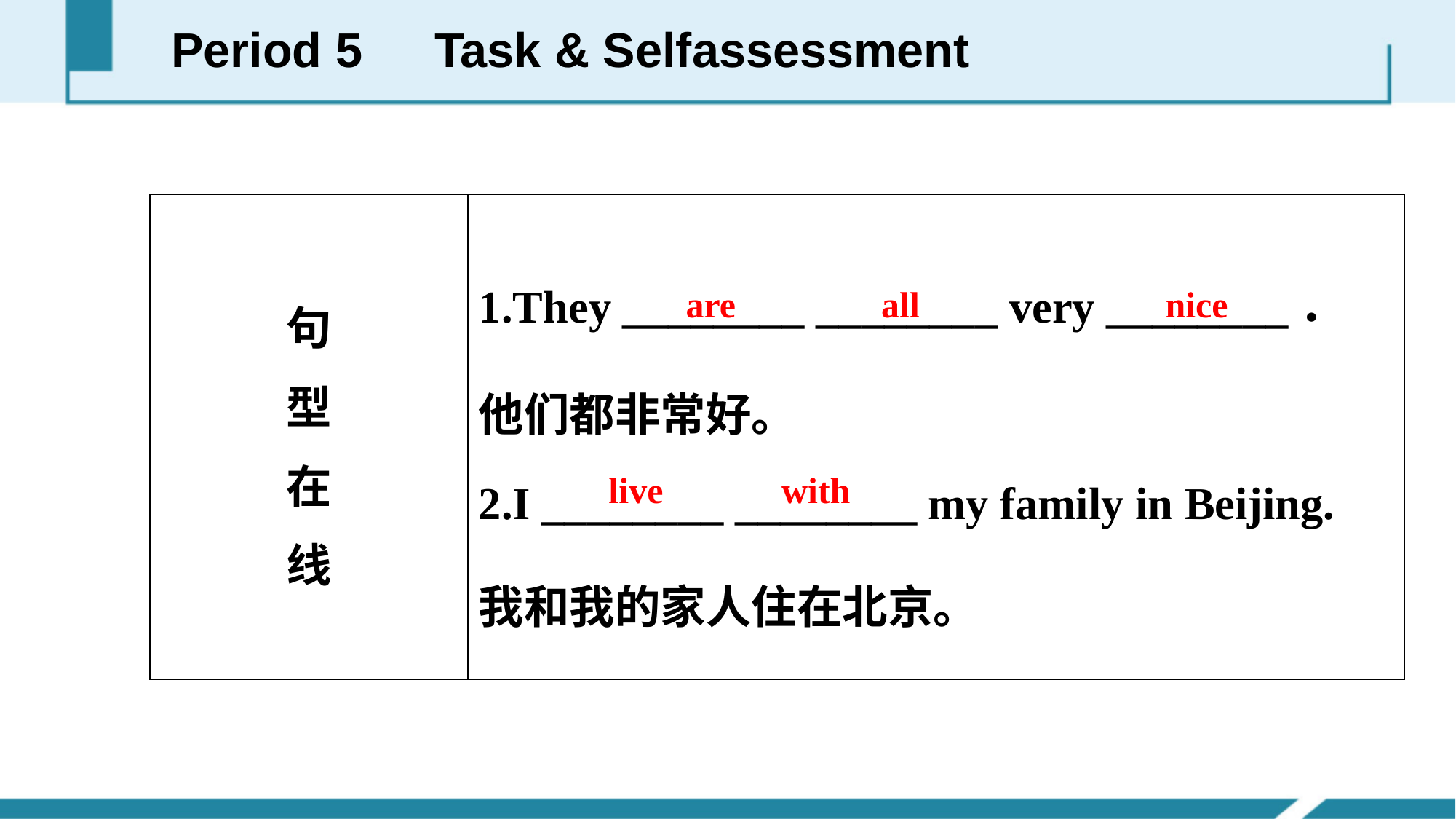

Period 5　Task & Self­assessment
| 句 型 在 线 | 1.They \_\_\_\_\_\_\_\_ \_\_\_\_\_\_\_\_ very \_\_\_\_\_\_\_\_． 他们都非常好。 2.I \_\_\_\_\_\_\_\_ \_\_\_\_\_\_\_\_ my family in Beijing. 我和我的家人住在北京。 |
| --- | --- |
are                all                           nice

live             with